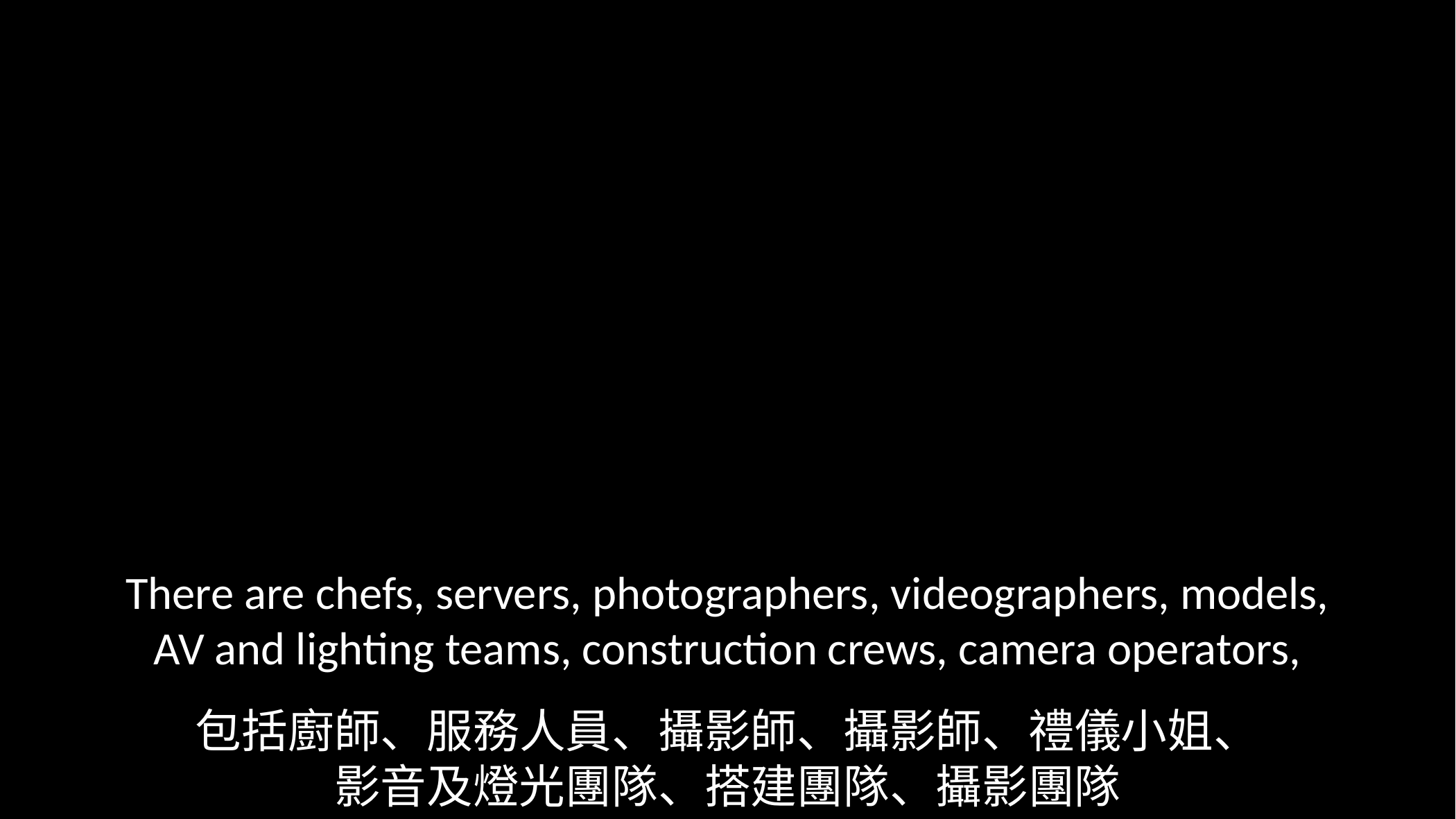

There are chefs, servers, photographers, videographers, models, AV and lighting teams, construction crews, camera operators,

包括廚師、服務人員、攝影師、攝影師、禮儀小姐、
影音及燈光團隊、搭建團隊、攝影團隊